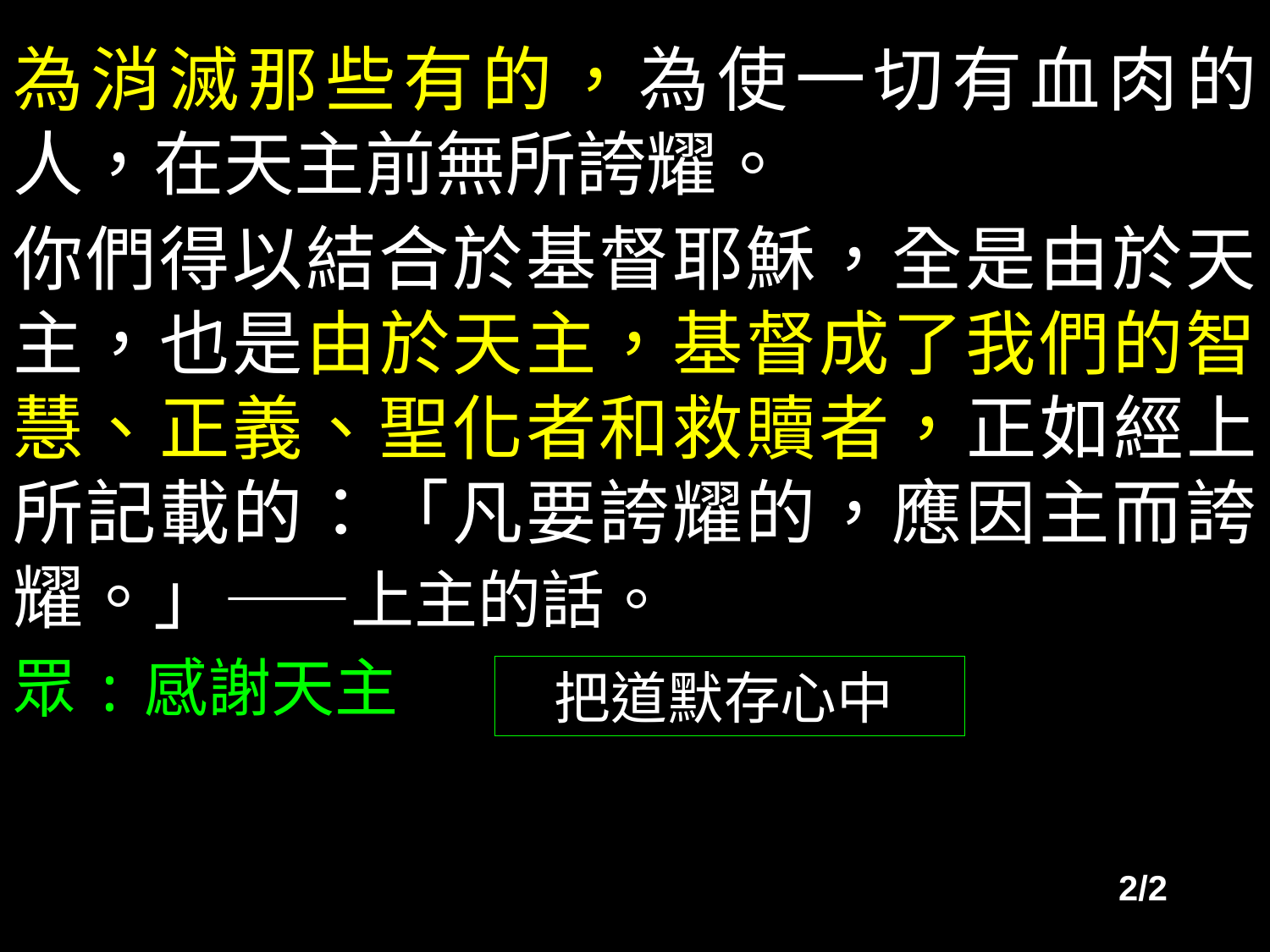

為消滅那些有的，為使一切有血肉的人，在天主前無所誇耀。
你們得以結合於基督耶穌，全是由於天主，也是由於天主，基督成了我們的智慧、正義、聖化者和救贖者，正如經上所記載的：「凡要誇耀的，應因主而誇耀。」——上主的話。
眾:感謝天主

 把道默存心中
2/2